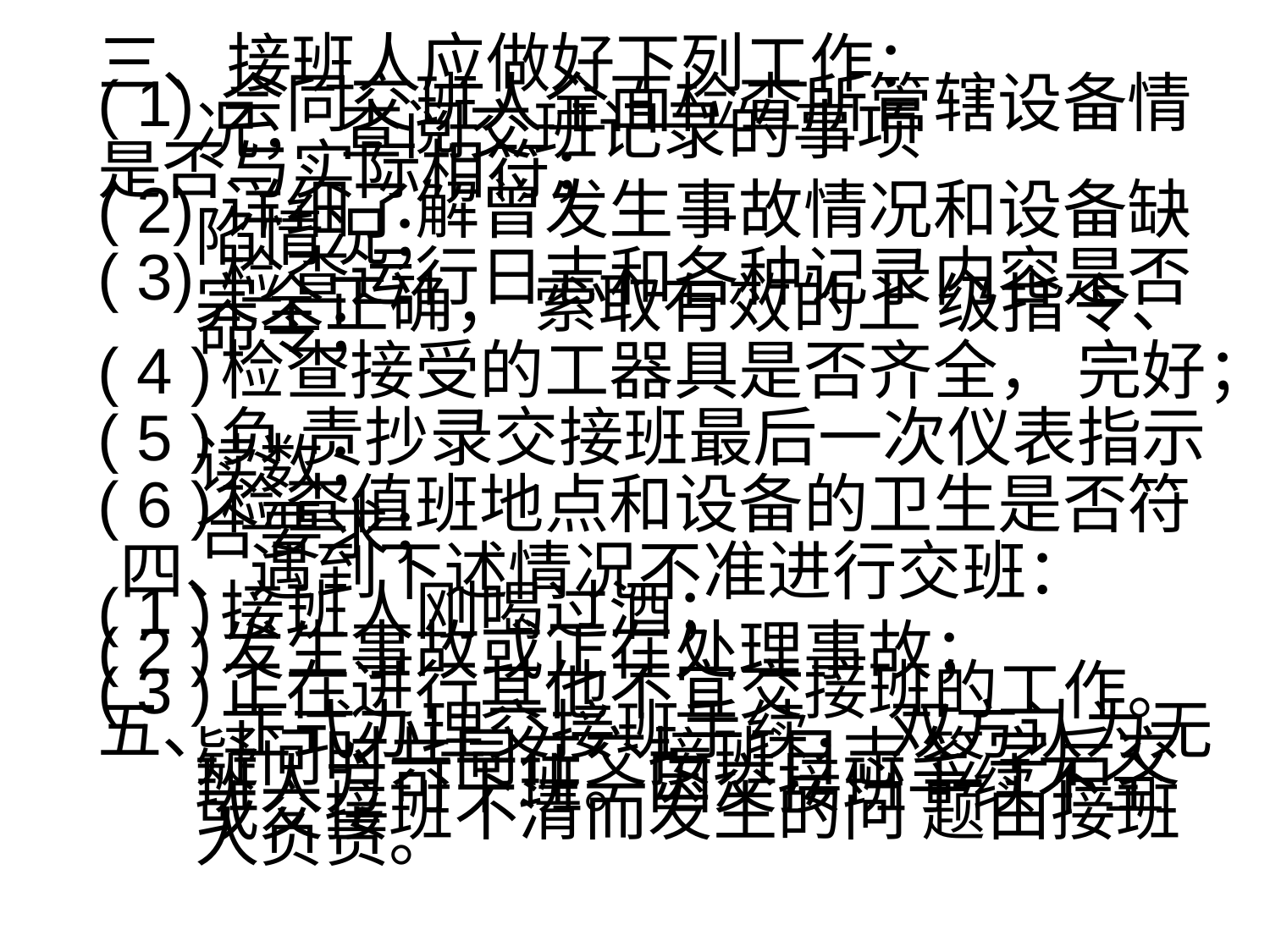

三、接班人应做好下列工作：
( 1) 会同交班人全面检查所管辖设备情况， 查阅交班记录的事项
是否与实际相符；
( 2) 详细了解曾发生事故情况和设备缺陷	情况；
( 3) 检查运行日志和各种记录内容是否完全正确， 索取有效的上 级指令、命令；
( 4 )检查接受的工器具是否齐全， 完好；
( 5 )负 责抄录交接班最后一次仪表指示读数；
( 6 )检查值班地点和设备的卫生是否符合要求；
 四、遇到下述情况不准进行交班：
( 1 )接班人刚喝过酒；
( 2 )发生事故或正在处理事故；
( 3 )正在进行其他不宜交接班的工作。
五、正式办理交接班手续， 双方认为无疑问时共同在交接班日志 签字后交班人方可下班。因交接班手续不全或交接班不清而发生的问 题由接班人负责。